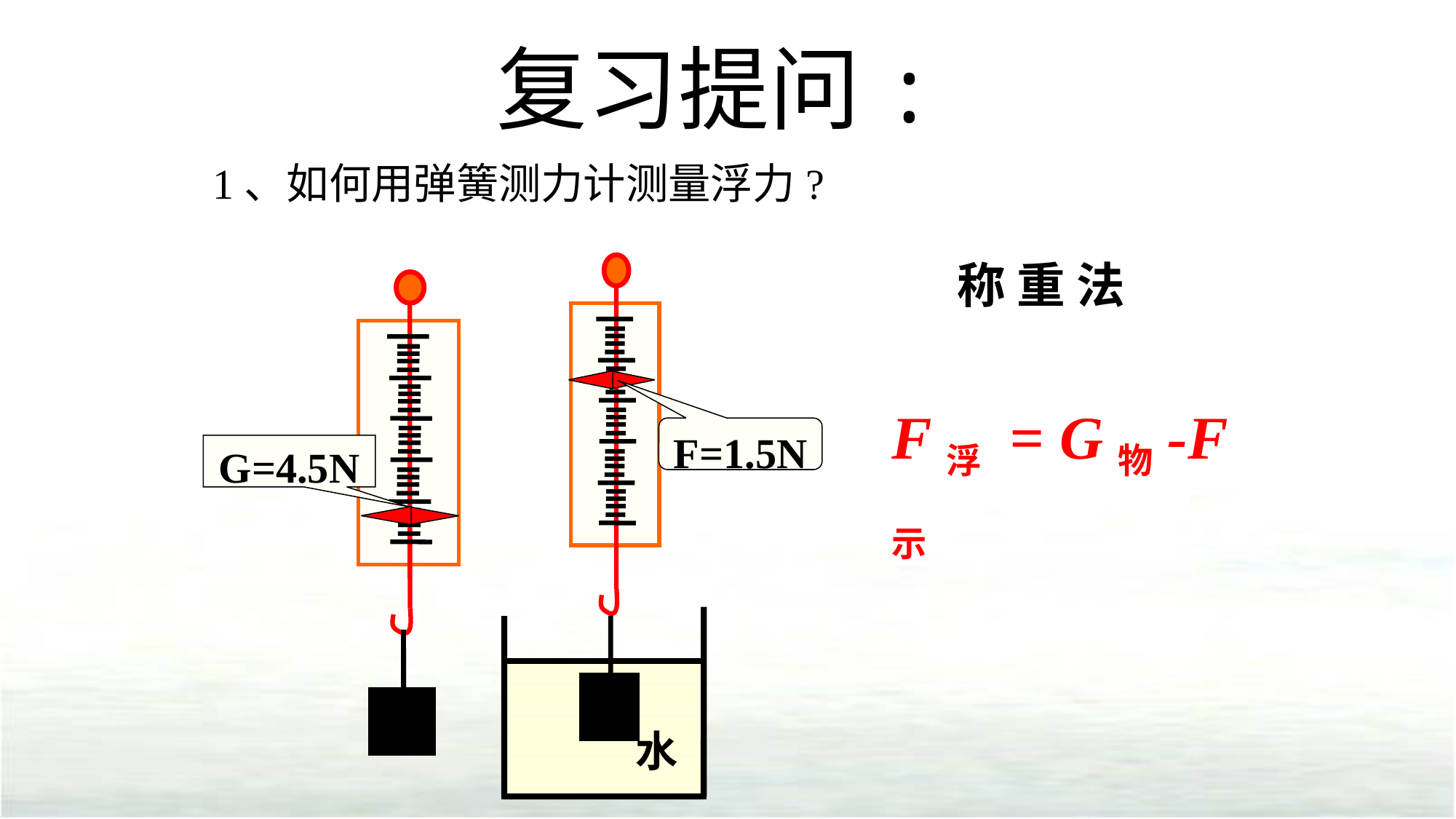

复习提问:
1、如何用弹簧测力计测量浮力?
称 重 法

F浮 = G物-F示
F=1.5N
G=4.5N
水